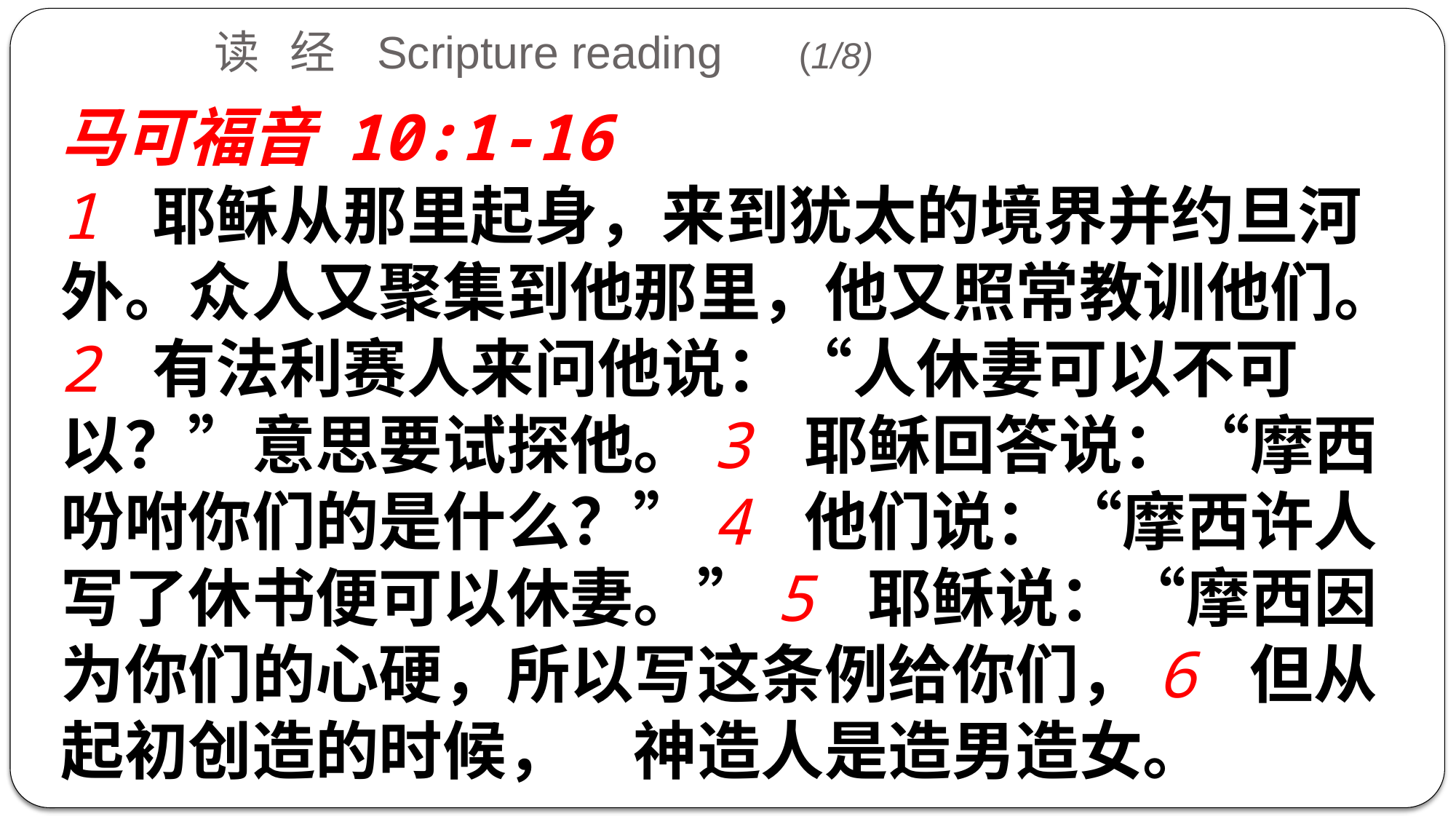

读   经   Scripture reading      (1/8)

马可福音 10:1-16
1 耶稣从那里起身，来到犹太的境界并约旦河外。众人又聚集到他那里，他又照常教训他们。2 有法利赛人来问他说：“人休妻可以不可以？”意思要试探他。3 耶稣回答说：“摩西吩咐你们的是什么？”4 他们说：“摩西许人写了休书便可以休妻。”5 耶稣说：“摩西因为你们的心硬，所以写这条例给你们，6 但从起初创造的时候，　神造人是造男造女。